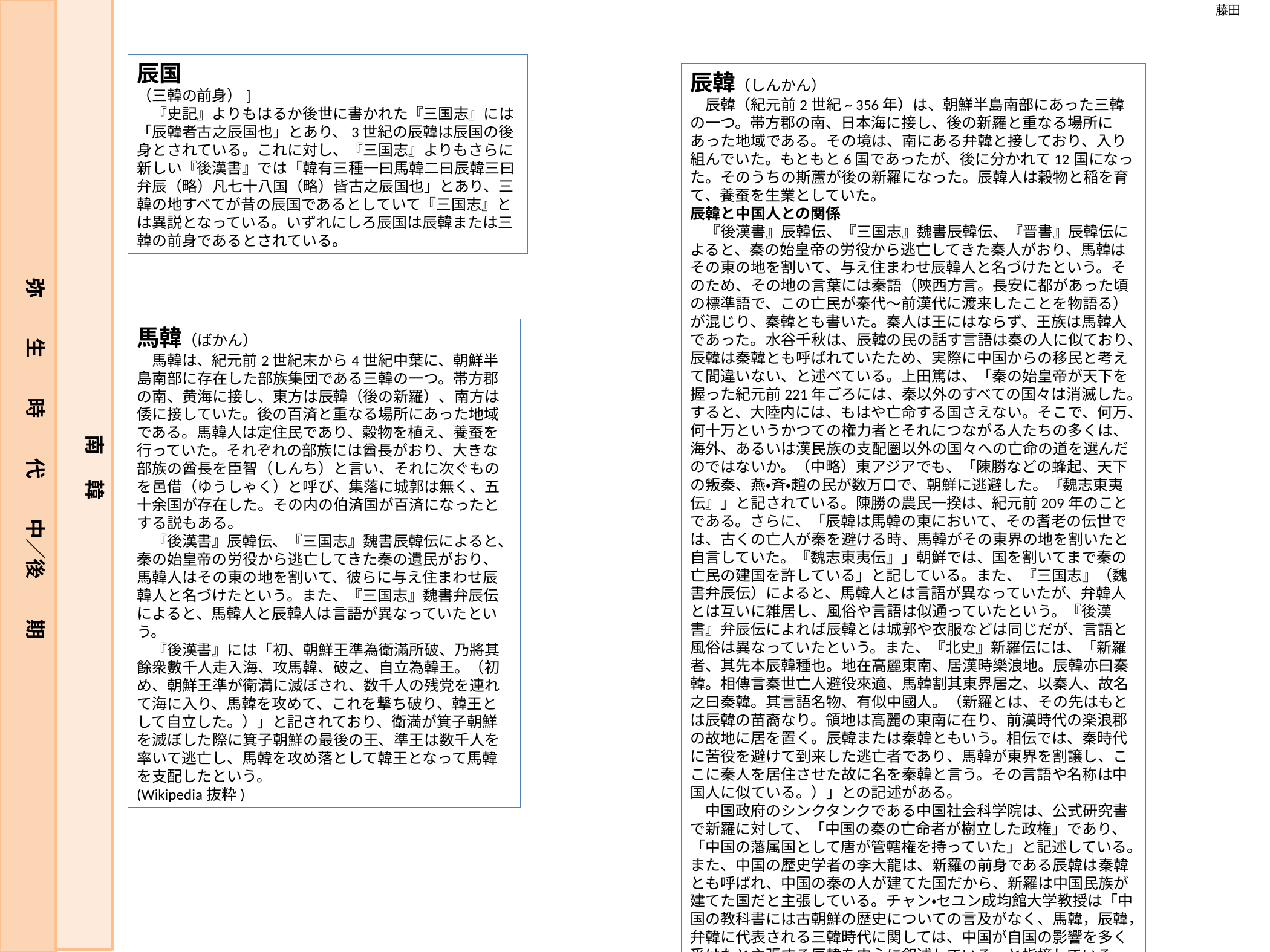

藤田
辰国
（三韓の前身）]
　『史記』よりもはるか後世に書かれた『三国志』には「辰韓者古之辰国也」とあり、3世紀の辰韓は辰国の後身とされている。これに対し、『三国志』よりもさらに新しい『後漢書』では「韓有三種一曰馬韓二曰辰韓三曰弁辰（略）凡七十八国（略）皆古之辰国也」とあり、三韓の地すべてが昔の辰国であるとしていて『三国志』とは異説となっている。いずれにしろ辰国は辰韓または三韓の前身であるとされている。
辰韓（しんかん）
　辰韓（紀元前2世紀~ 356年）は、朝鮮半島南部にあった三韓の一つ。帯方郡の南、日本海に接し、後の新羅と重なる場所にあった地域である。その境は、南にある弁韓と接しており、入り組んでいた。もともと6国であったが、後に分かれて12国になった。そのうちの斯蘆が後の新羅になった。辰韓人は穀物と稲を育て、養蚕を生業としていた。
辰韓と中国人との関係
　『後漢書』辰韓伝、『三国志』魏書辰韓伝、『晋書』辰韓伝によると、秦の始皇帝の労役から逃亡してきた秦人がおり、馬韓はその東の地を割いて、与え住まわせ辰韓人と名づけたという。そのため、その地の言葉には秦語（陝西方言。長安に都があった頃の標準語で、この亡民が秦代〜前漢代に渡来したことを物語る）が混じり、秦韓とも書いた。秦人は王にはならず、王族は馬韓人であった。水谷千秋は、辰韓の民の話す言語は秦の人に似ており、辰韓は秦韓とも呼ばれていたため、実際に中国からの移民と考えて間違いない、と述べている。上田篤は、「秦の始皇帝が天下を握った紀元前221年ごろには、秦以外のすべての国々は消滅した。すると、大陸内には、もはや亡命する国さえない。そこで、何万、何十万というかつての権力者とそれにつながる人たちの多くは、海外、あるいは漢民族の支配圏以外の国々への亡命の道を選んだのではないか。（中略）東アジアでも、「陳勝などの蜂起、天下の叛秦、燕・斉・趙の民が数万口で、朝鮮に逃避した。『魏志東夷伝』」と記されている。陳勝の農民一揆は、紀元前209年のことである。さらに、「辰韓は馬韓の東において、その耆老の伝世では、古くの亡人が秦を避ける時、馬韓がその東界の地を割いたと自言していた。『魏志東夷伝』」朝鮮では、国を割いてまで秦の亡民の建国を許している」と記している。また、『三国志』（魏書弁辰伝）によると、馬韓人とは言語が異なっていたが、弁韓人とは互いに雑居し、風俗や言語は似通っていたという。『後漢書』弁辰伝によれば辰韓とは城郭や衣服などは同じだが、言語と風俗は異なっていたという。また、『北史』新羅伝には、「新羅者、其先本辰韓種也。地在高麗東南、居漢時樂浪地。辰韓亦曰秦韓。相傳言秦世亡人避役來適、馬韓割其東界居之、以秦人、故名之曰秦韓。其言語名物、有似中國人。（新羅とは、その先はもとは辰韓の苗裔なり。領地は高麗の東南に在り、前漢時代の楽浪郡の故地に居を置く。辰韓または秦韓ともいう。相伝では、秦時代に苦役を避けて到来した逃亡者であり、馬韓が東界を割譲し、ここに秦人を居住させた故に名を秦韓と言う。その言語や名称は中国人に似ている。）」との記述がある。
　中国政府のシンクタンクである中国社会科学院は、公式研究書で新羅に対して、「中国の秦の亡命者が樹立した政権」であり、「中国の藩属国として唐が管轄権を持っていた」と記述している。また、中国の歴史学者の李大龍は、新羅の前身である辰韓は秦韓とも呼ばれ、中国の秦の人が建てた国だから、新羅は中国民族が建てた国だと主張している。チャン・セユン成均館大学教授は「中国の教科書には古朝鮮の歴史についての言及がなく、馬韓，辰韓，弁韓に代表される三韓時代に関しては、中国が自国の影響を多く受けたと主張する辰韓を中心に叙述している」と指摘している。
(Wikipedia抜粋)
弥　　生　　時　　代　　中／後　　期
馬韓（ばかん）
　馬韓は、紀元前2世紀末から4世紀中葉に、朝鮮半島南部に存在した部族集団である三韓の一つ。帯方郡の南、黄海に接し、東方は辰韓（後の新羅）、南方は倭に接していた。後の百済と重なる場所にあった地域である。馬韓人は定住民であり、穀物を植え、養蚕を行っていた。それぞれの部族には酋長がおり、大きな部族の酋長を臣智（しんち）と言い、それに次ぐものを邑借（ゆうしゃく）と呼び、集落に城郭は無く、五十余国が存在した。その内の伯済国が百済になったとする説もある。
　『後漢書』辰韓伝、『三国志』魏書辰韓伝によると、秦の始皇帝の労役から逃亡してきた秦の遺民がおり、馬韓人はその東の地を割いて、彼らに与え住まわせ辰韓人と名づけたという。また、『三国志』魏書弁辰伝によると、馬韓人と辰韓人は言語が異なっていたという。
　『後漢書』には「初、朝鮮王準為衛滿所破、乃將其餘衆數千人走入海、攻馬韓、破之、自立為韓王。（初め、朝鮮王準が衛満に滅ぼされ、数千人の残党を連れて海に入り、馬韓を攻めて、これを撃ち破り、韓王として自立した。）」と記されており、衛満が箕子朝鮮を滅ぼした際に箕子朝鮮の最後の王、準王は数千人を率いて逃亡し、馬韓を攻め落として韓王となって馬韓を支配したという。
(Wikipedia抜粋)
南 　韓